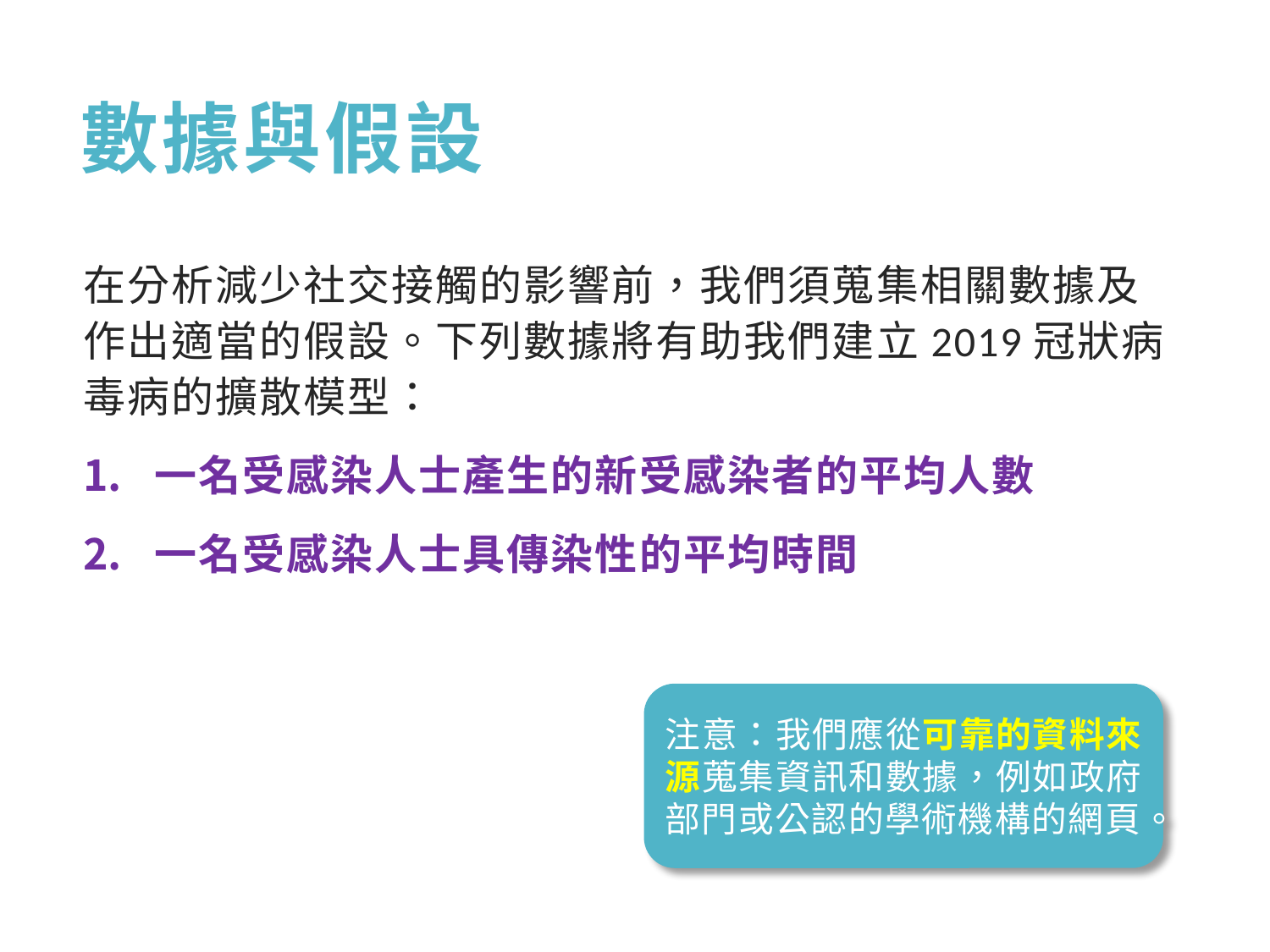

# 數據與假設
在分析減少社交接觸的影響前，我們須蒐集相關數據及作出適當的假設。下列數據將有助我們建立2019冠狀病毒病的擴散模型：
一名受感染人士產生的新受感染者的平均人數
一名受感染人士具傳染性的平均時間
注意：我們應從可靠的資料來源蒐集資訊和數據，例如政府部門或公認的學術機構的網頁。